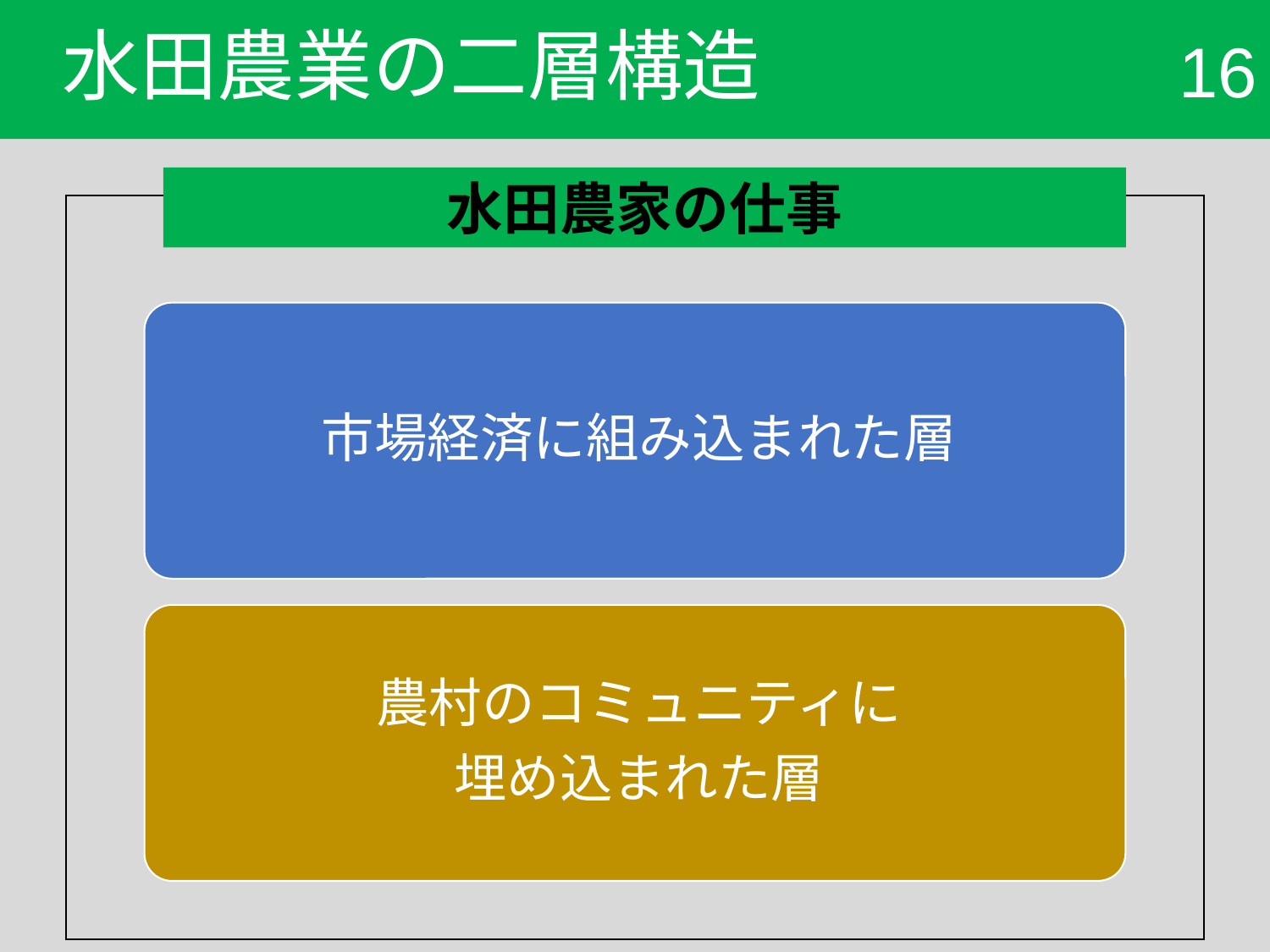

# 水田農業の二層構造
16
水田農家の仕事

市場経済に組み込まれた層
農村のコミュニティに
埋め込まれた層